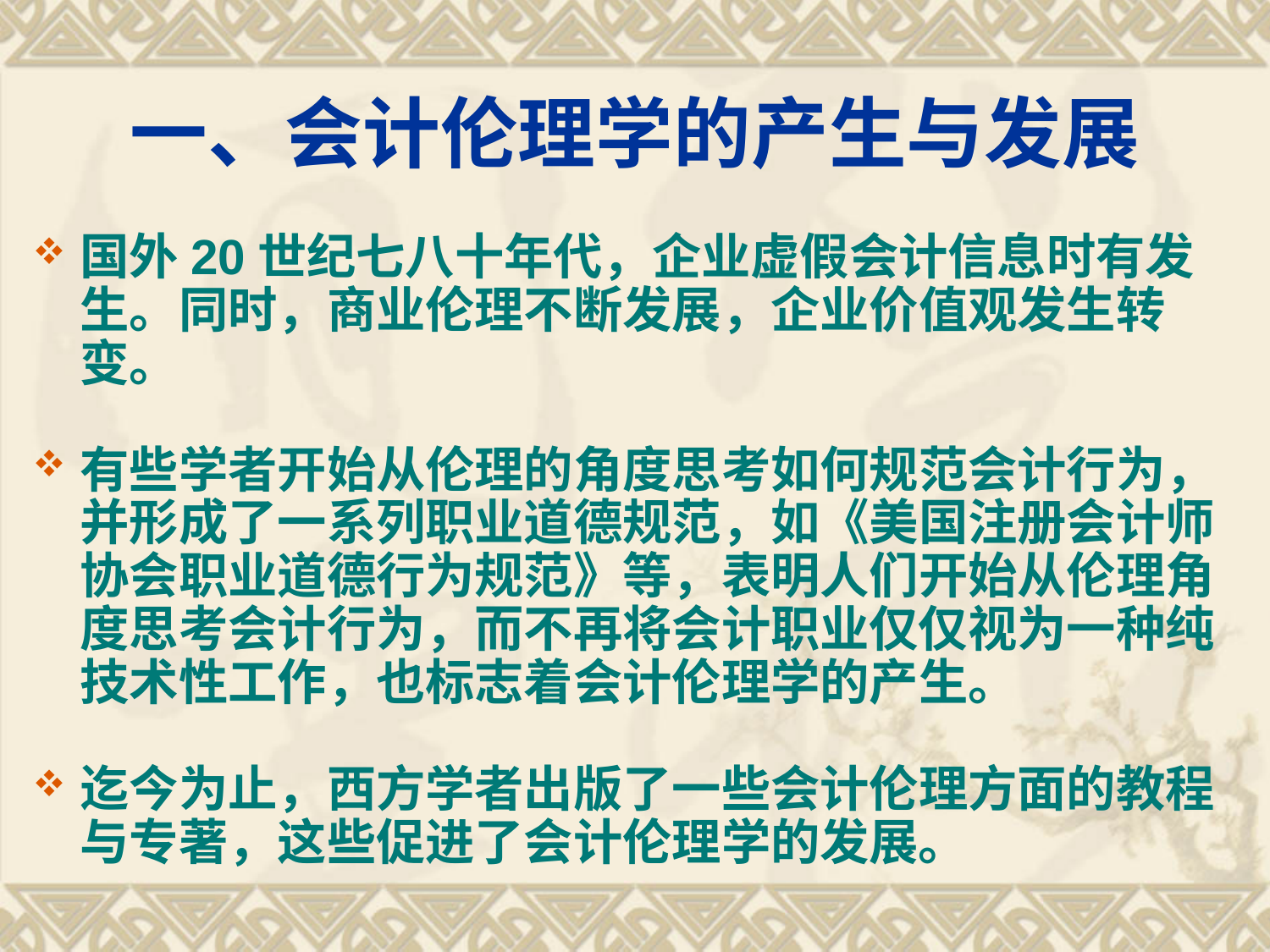

# 一、会计伦理学的产生与发展

国外20世纪七八十年代，企业虚假会计信息时有发生。同时，商业伦理不断发展，企业价值观发生转变。

有些学者开始从伦理的角度思考如何规范会计行为，并形成了一系列职业道德规范，如《美国注册会计师协会职业道德行为规范》等，表明人们开始从伦理角度思考会计行为，而不再将会计职业仅仅视为一种纯技术性工作，也标志着会计伦理学的产生。

迄今为止，西方学者出版了一些会计伦理方面的教程与专著，这些促进了会计伦理学的发展。